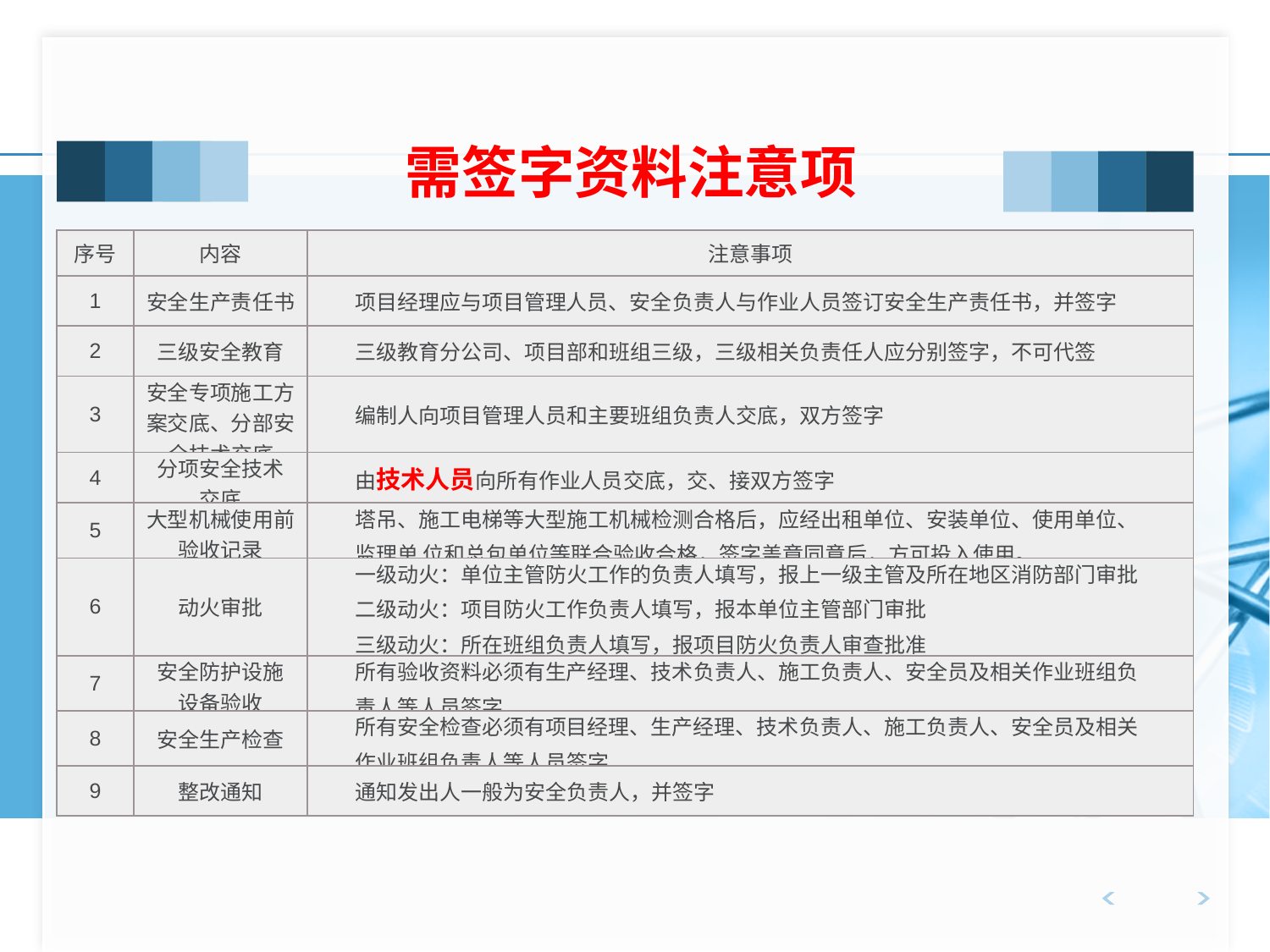

需签字资料注意项

| 序号 | 内容 | 注意事项 |
| --- | --- | --- |
| 1 | 安全生产责任书 | 项目经理应与项目管理人员、安全负责人与作业人员签订安全生产责任书，并签字 |
| 2 | 三级安全教育 | 三级教育分公司、项目部和班组三级，三级相关负责任人应分别签字，不可代签 |
| 3 | 安全专项施工方案交底、分部安全技术交底 | 编制人向项目管理人员和主要班组负责人交底，双方签字 |
| 4 | 分项安全技术 交底 | 由技术人员向所有作业人员交底，交、接双方签字 |
| 5 | 大型机械使用前验收记录 | 塔吊、施工电梯等大型施工机械检测合格后，应经出租单位、安装单位、使用单位、 监理单 位和总包单位等联合验收合格，签字盖章同意后，方可投入使用。 |
| 6 | 动火审批 | 一级动火：单位主管防火工作的负责人填写，报上一级主管及所在地区消防部门审批 二级动火：项目防火工作负责人填写，报本单位主管部门审批 三级动火：所在班组负责人填写，报项目防火负责人审查批准 |
| 7 | 安全防护设施 设备验收 | 所有验收资料必须有生产经理、技术负责人、施工负责人、安全员及相关作业班组负 责人等人员签字 |
| 8 | 安全生产检查 | 所有安全检查必须有项目经理、生产经理、技术负责人、施工负责人、安全员及相关 作业班组负责人等人员签字 |
| 9 | 整改通知 | 通知发出人一般为安全负责人，并签字 |